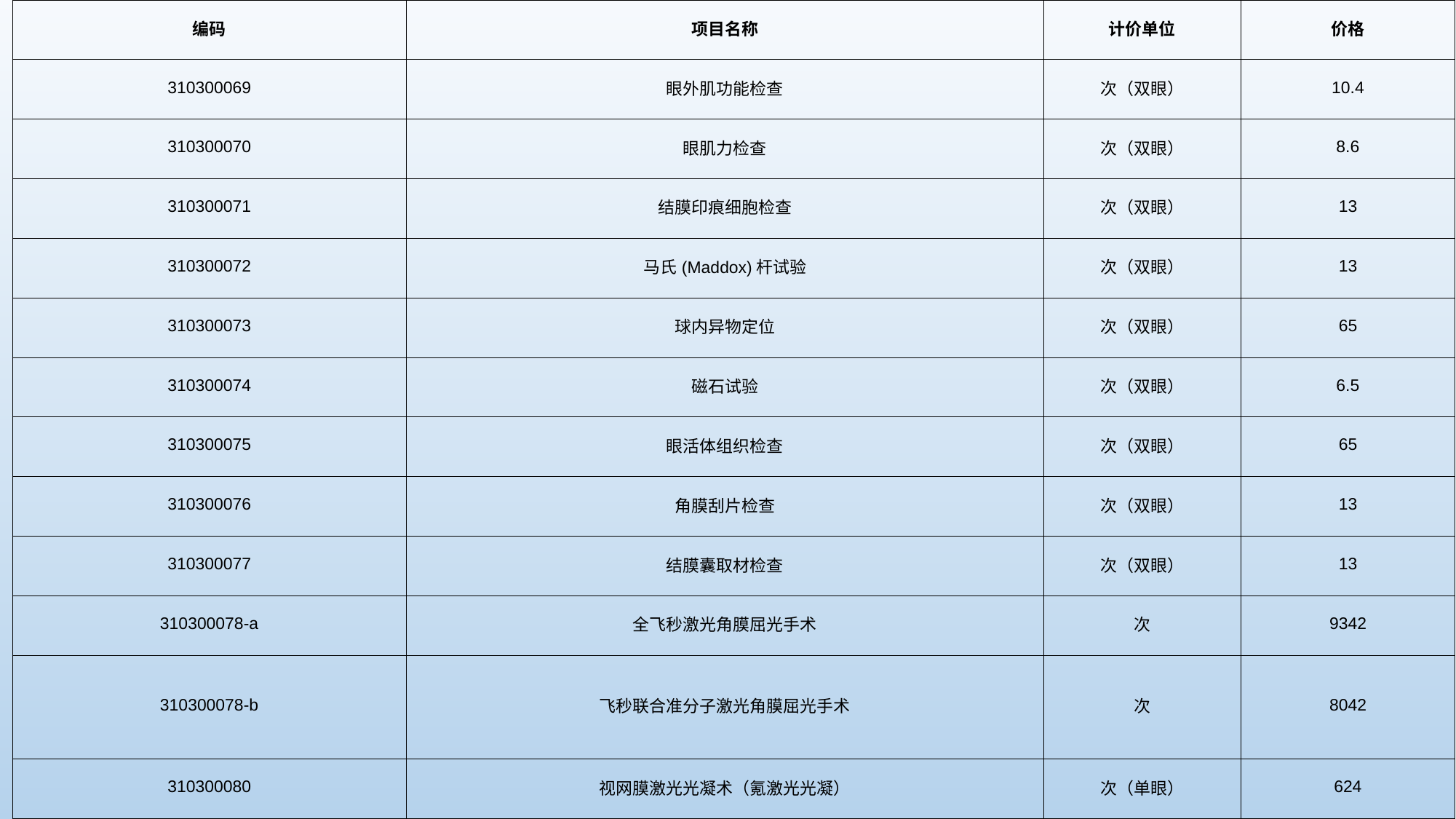

| 编码 | 项目名称 | 计价单位 | 价格 |
| --- | --- | --- | --- |
| 310300069 | 眼外肌功能检查 | 次（双眼） | 10.4 |
| 310300070 | 眼肌力检查 | 次（双眼） | 8.6 |
| 310300071 | 结膜印痕细胞检查 | 次（双眼） | 13 |
| 310300072 | 马氏(Maddox)杆试验 | 次（双眼） | 13 |
| 310300073 | 球内异物定位 | 次（双眼） | 65 |
| 310300074 | 磁石试验 | 次（双眼） | 6.5 |
| 310300075 | 眼活体组织检查 | 次（双眼） | 65 |
| 310300076 | 角膜刮片检查 | 次（双眼） | 13 |
| 310300077 | 结膜囊取材检查 | 次（双眼） | 13 |
| 310300078-a | 全飞秒激光角膜屈光手术 | 次 | 9342 |
| 310300078-b | 飞秒联合准分子激光角膜屈光手术 | 次 | 8042 |
| 310300080 | 视网膜激光光凝术（氪激光光凝） | 次（单眼） | 624 |